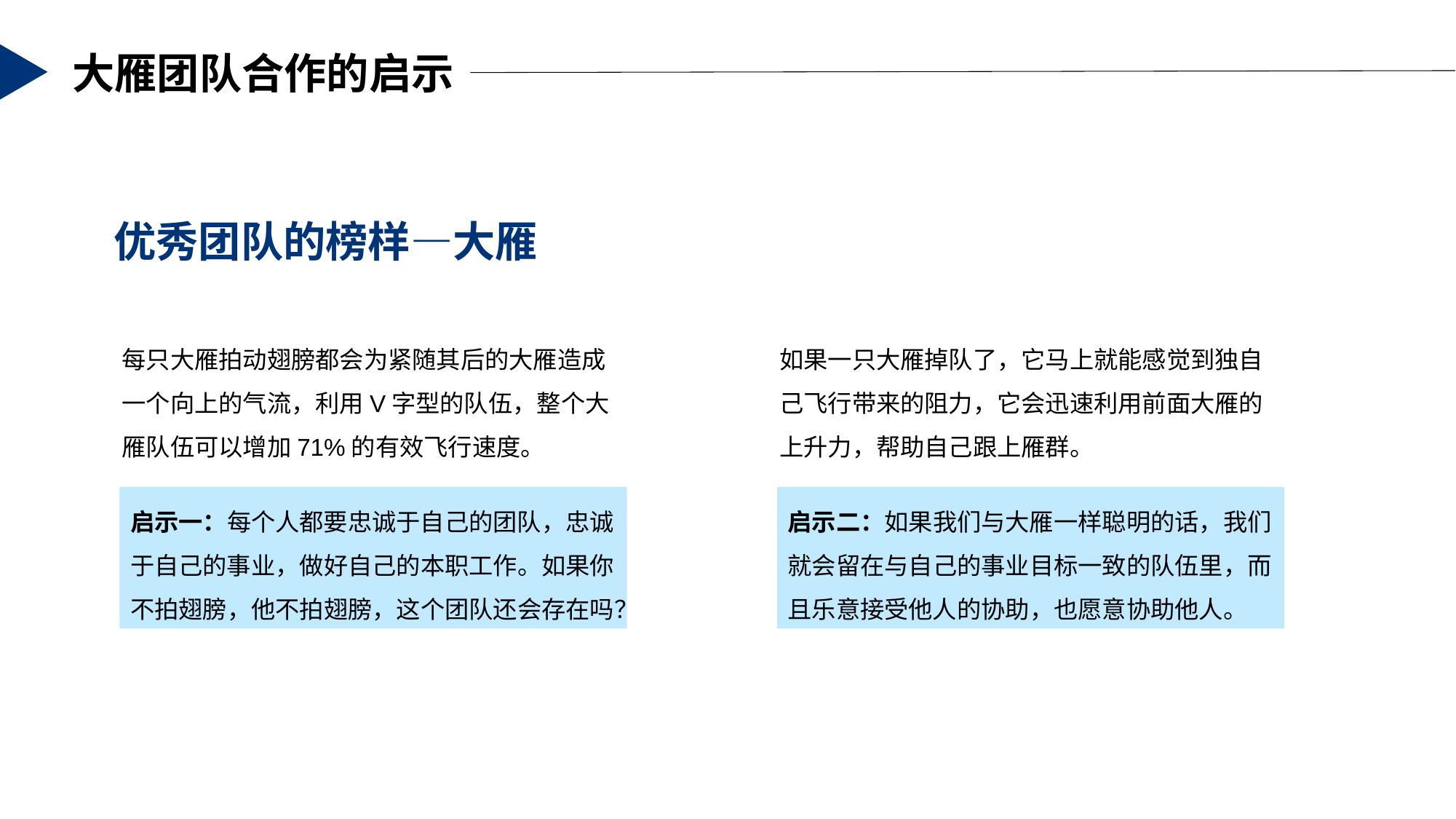

优秀团队的榜样—大雁

每只大雁拍动翅膀都会为紧随其后的大雁造成一个向上的气流，利用V字型的队伍，整个大雁队伍可以增加71%的有效飞行速度。
如果一只大雁掉队了，它马上就能感觉到独自己飞行带来的阻力，它会迅速利用前面大雁的上升力，帮助自己跟上雁群。

启示一：每个人都要忠诚于自己的团队，忠诚于自己的事业，做好自己的本职工作。如果你不拍翅膀，他不拍翅膀，这个团队还会存在吗？
启示二：如果我们与大雁一样聪明的话，我们就会留在与自己的事业目标一致的队伍里，而且乐意接受他人的协助，也愿意协助他人。